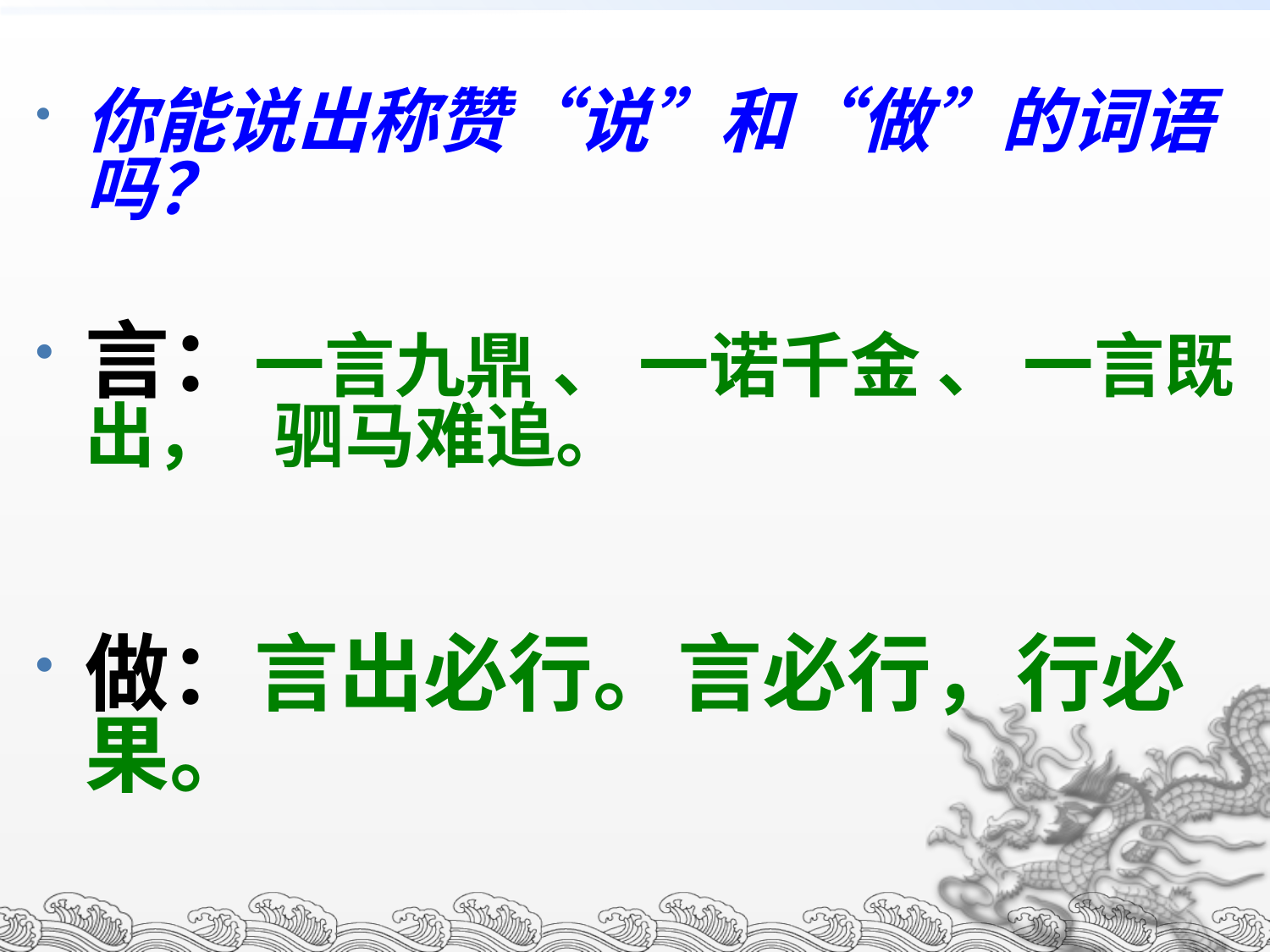

你能说出称赞“说”和“做”的词语吗？

言：一言九鼎 、 一诺千金 、 一言既出，   驷马难追。

做：言出必行。言必行，行必果。